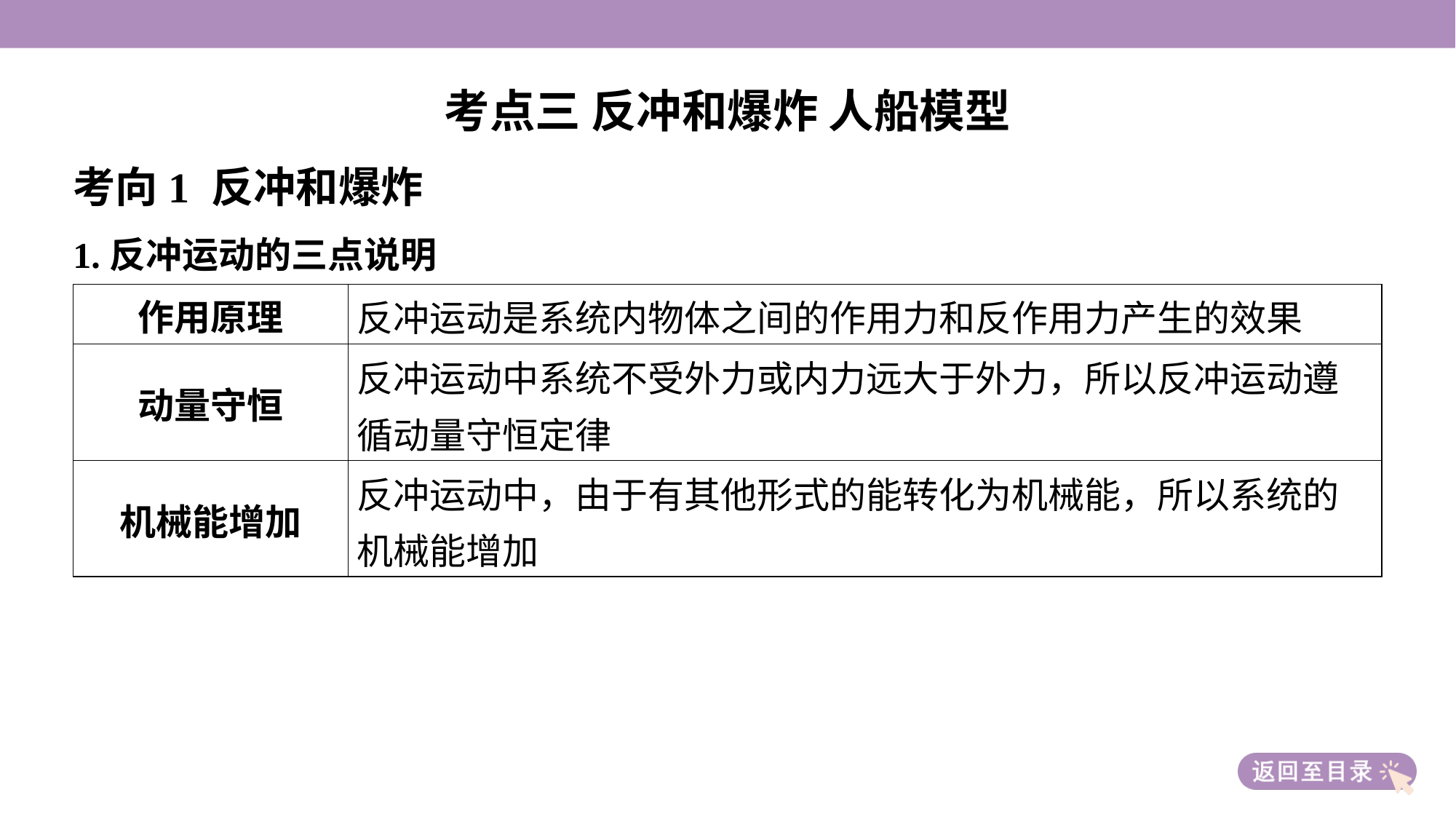

考点三 反冲和爆炸 人船模型
考向1 反冲和爆炸
1.反冲运动的三点说明
| 作用原理 | 反冲运动是系统内物体之间的作用力和反作用力产生的效果 |
| --- | --- |
| 动量守恒 | 反冲运动中系统不受外力或内力远大于外力，所以反冲运动遵 循动量守恒定律 |
| 机械能增加 | 反冲运动中，由于有其他形式的能转化为机械能，所以系统的 机械能增加 |